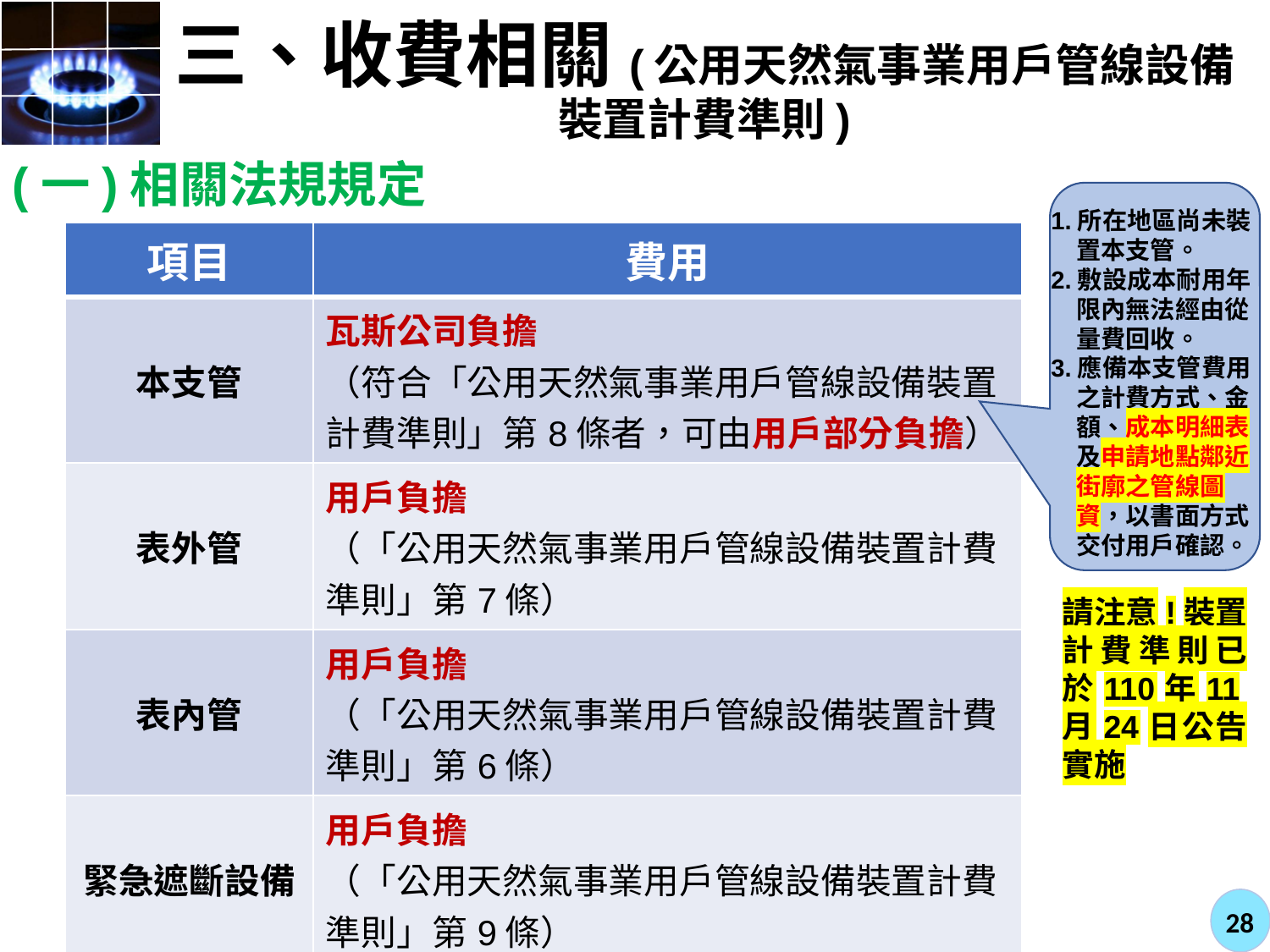

# 三、收費相關(公用天然氣事業用戶管線設備裝置計費準則)
(一)相關法規規定

1.所在地區尚未裝置本支管。
2.敷設成本耐用年限內無法經由從量費回收。
3.應備本支管費用之計費方式、金額、成本明細表及申請地點鄰近街廓之管線圖資，以書面方式交付用戶確認。
| 項目 | 費用 |
| --- | --- |
| 本支管 | 瓦斯公司負擔 （符合「公用天然氣事業用戶管線設備裝置計費準則」第8條者，可由用戶部分負擔） |
| 表外管 | 用戶負擔 （「公用天然氣事業用戶管線設備裝置計費準則」第7條） |
| 表內管 | 用戶負擔 （「公用天然氣事業用戶管線設備裝置計費準則」第6條） |
| 緊急遮斷設備 | 用戶負擔 （「公用天然氣事業用戶管線設備裝置計費準則」第9條） |
請注意!裝置計費準則已於110年11月24日公告實施
28